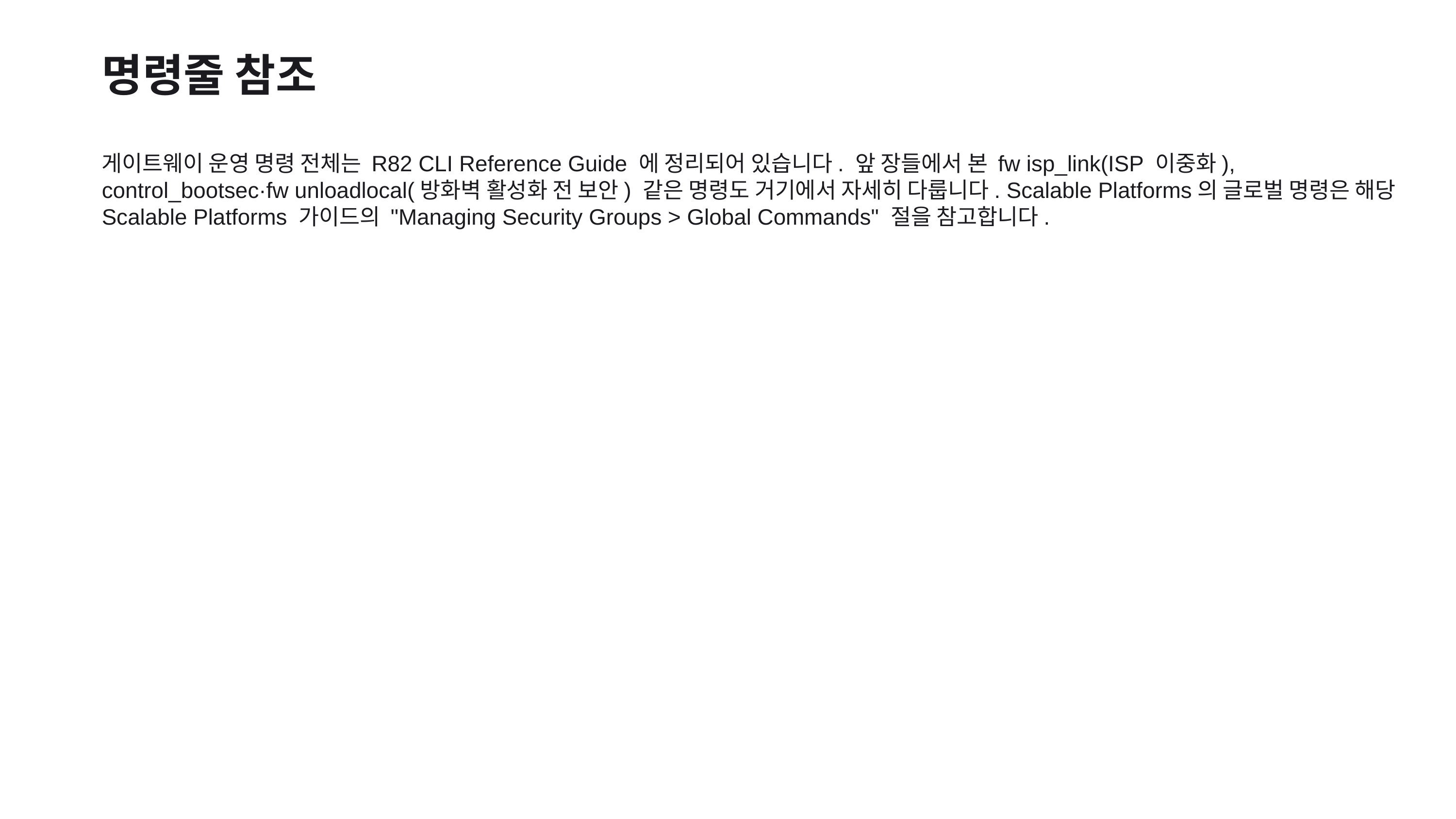

명령줄 참조
게이트웨이 운영 명령 전체는 R82 CLI Reference Guide 에 정리되어 있습니다. 앞 장들에서 본 fw isp_link(ISP 이중화), control_bootsec·fw unloadlocal(방화벽 활성화 전 보안) 같은 명령도 거기에서 자세히 다룹니다. Scalable Platforms의 글로벌 명령은 해당 Scalable Platforms 가이드의 "Managing Security Groups > Global Commands" 절을 참고합니다.